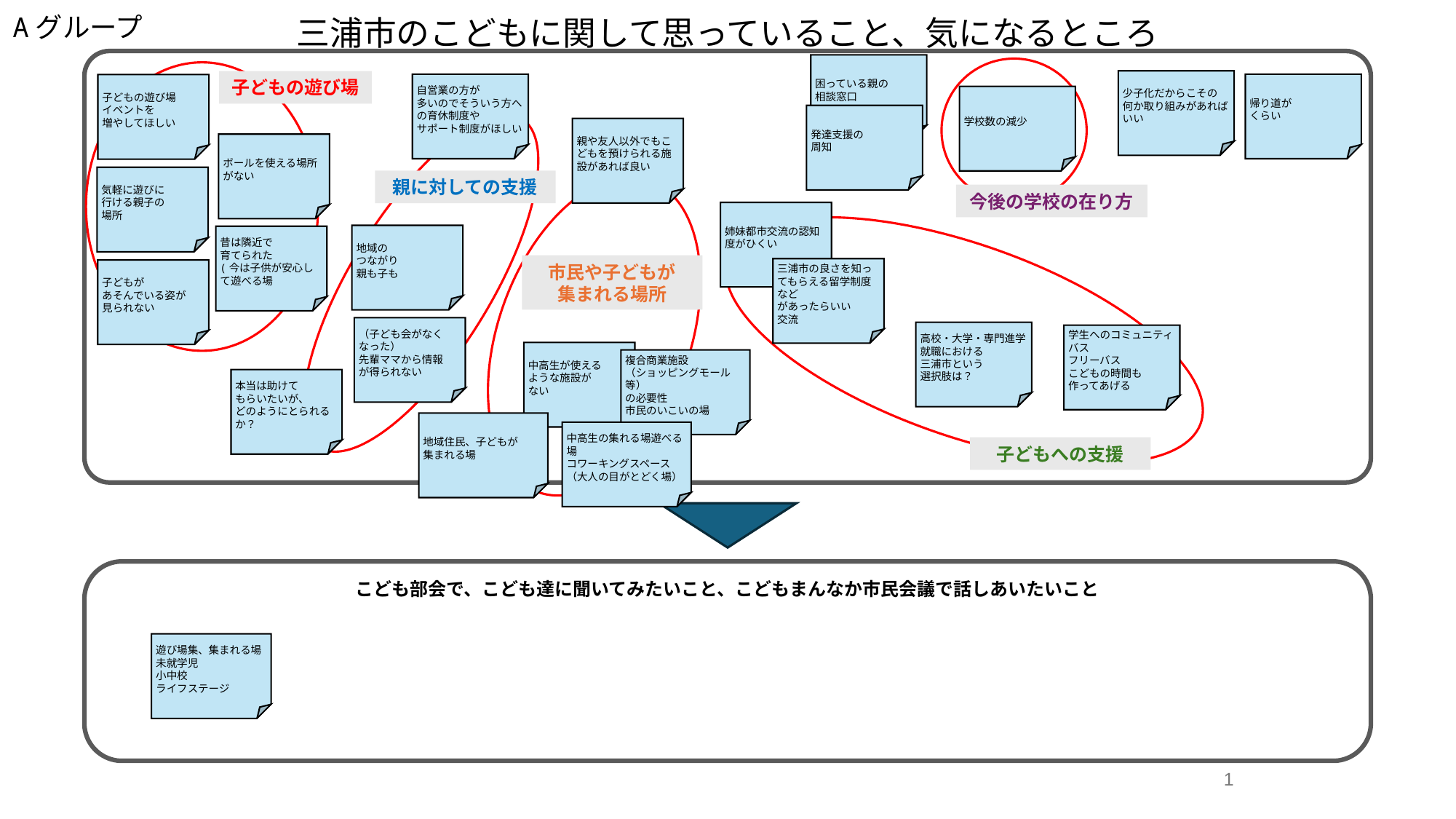

Aグループ
三浦市のこどもに関して思っていること、気になるところ

困っている親の
相談窓口

子どもの遊び場
少子化だからこその
何か取り組みがあればいい
自営業の方が
多いのでそういう方へ
の育休制度や
サポート制度がほしい
帰り道が
くらい
子どもの遊び場
イベントを
増やしてほしい
学校数の減少

発達支援の
周知
親や友人以外でもこどもを預けられる施設があれば良い
ボールを使える場所がない
気軽に遊びに
行ける親子の
場所
親に対しての支援

今後の学校の在り方
姉妹都市交流の認知度がひくい
地域の
つながり
親も子も
昔は隣近で
育てられた
(今は子供が安心して遊べる場
市民や子どもが
集まれる場所
三浦市の良さを知ってもらえる留学制度など
があったらいい
交流
子どもが
あそんでいる姿が
見られない
（子ども会がなくなった）
先輩ママから情報
が得られない
高校・大学・専門進学就職における
三浦市という
選択肢は？
学生へのコミュニティバス
フリーバス
こどもの時間も
作ってあげる
中高生が使える
ような施設が
ない
複合商業施設
（ショッピングモール等）
の必要性
市民のいこいの場
本当は助けて
もらいたいが、
どのようにとられるか？
地域住民、子どもが
集まれる場
中高生の集れる場遊べる場
コワーキングスペース（大人の目がとどく場）
子どもへの支援

こども部会で、こども達に聞いてみたいこと、こどもまんなか市民会議で話しあいたいこと
遊び場集、集まれる場
未就学児
小中校
ライフステージ
1